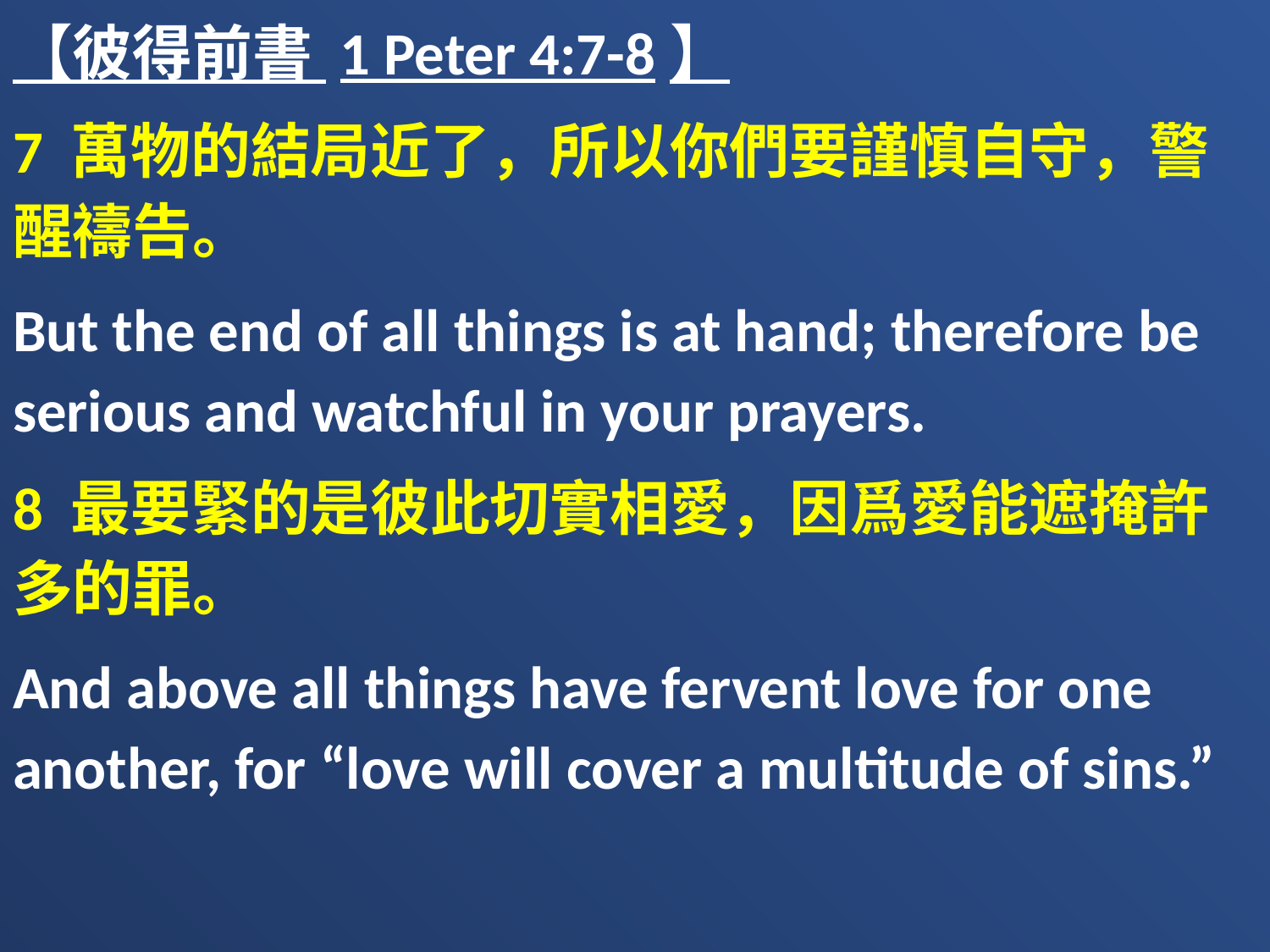

【彼得前書 1 Peter 4:7-8】
7 萬物的結局近了，所以你們要謹慎自守，警醒禱告。
But the end of all things is at hand; therefore be serious and watchful in your prayers.
8 最要緊的是彼此切實相愛，因爲愛能遮掩許多的罪。
And above all things have fervent love for one another, for “love will cover a multitude of sins.”